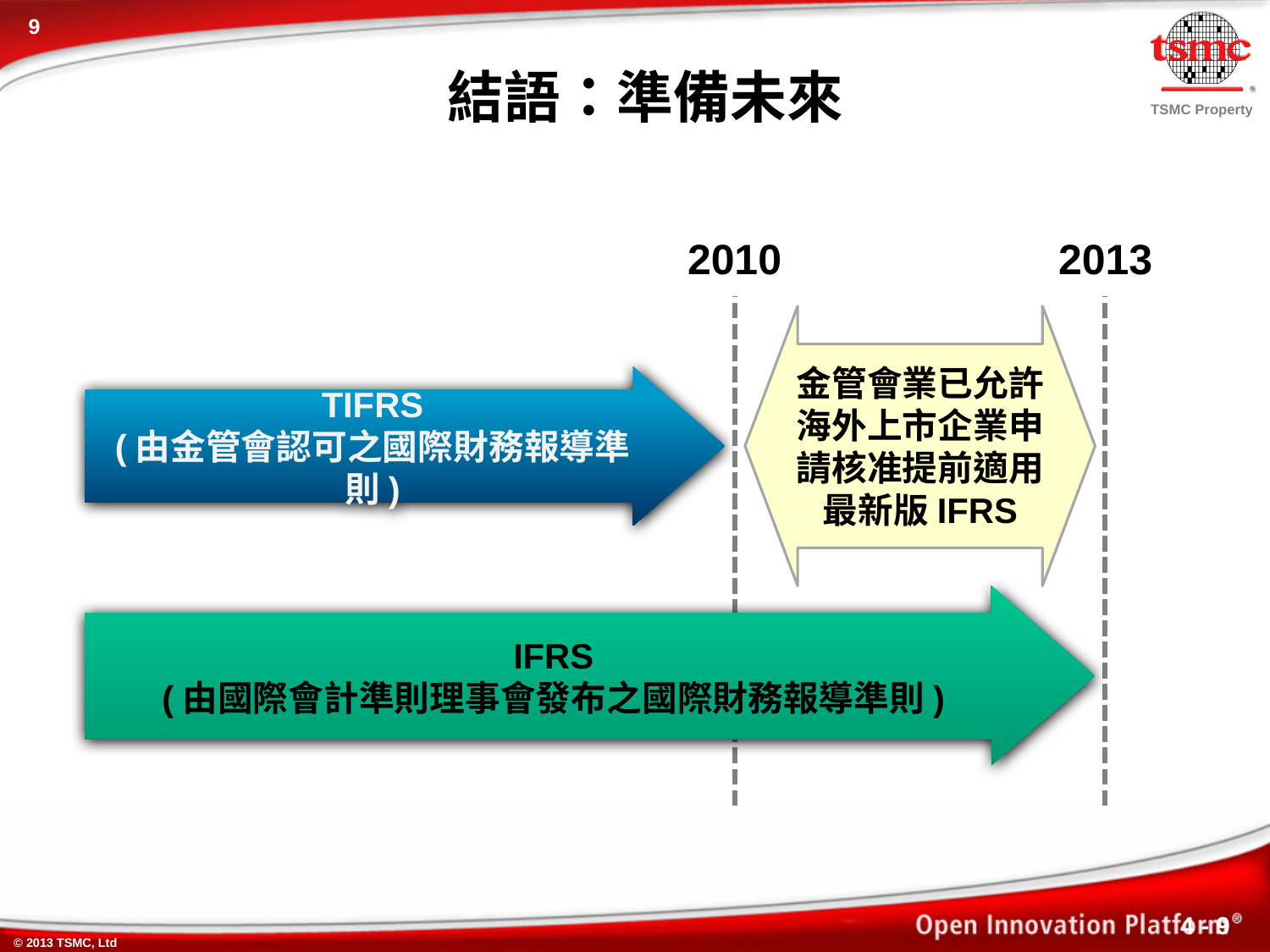

結語：準備未來
2010
2013
金管會業已允許海外上市企業申請核准提前適用最新版IFRS
TIFRS
(由金管會認可之國際財務報導準則)
IFRS
(由國際會計準則理事會發布之國際財務報導準則)
4 - 9